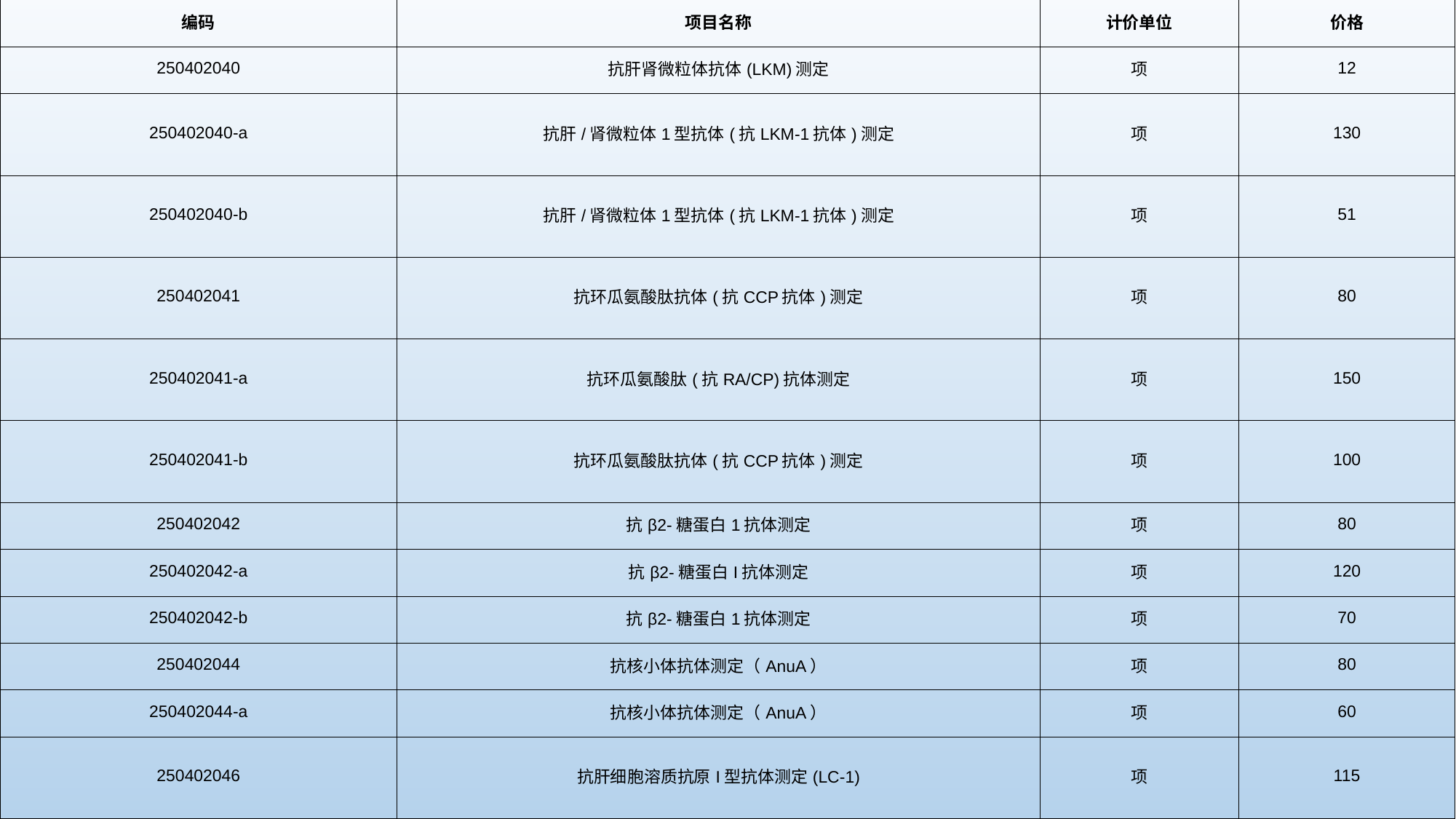

| 编码 | 项目名称 | 计价单位 | 价格 |
| --- | --- | --- | --- |
| 250402040 | 抗肝肾微粒体抗体(LKM)测定 | 项 | 12 |
| 250402040-a | 抗肝/肾微粒体1型抗体(抗LKM-1抗体)测定 | 项 | 130 |
| 250402040-b | 抗肝/肾微粒体1型抗体(抗LKM-1抗体)测定 | 项 | 51 |
| 250402041 | 抗环瓜氨酸肽抗体(抗CCP抗体)测定 | 项 | 80 |
| 250402041-a | 抗环瓜氨酸肽(抗RA/CP)抗体测定 | 项 | 150 |
| 250402041-b | 抗环瓜氨酸肽抗体(抗CCP抗体)测定 | 项 | 100 |
| 250402042 | 抗β2-糖蛋白1抗体测定 | 项 | 80 |
| 250402042-a | 抗β2-糖蛋白I抗体测定 | 项 | 120 |
| 250402042-b | 抗β2-糖蛋白1抗体测定 | 项 | 70 |
| 250402044 | 抗核小体抗体测定（AnuA） | 项 | 80 |
| 250402044-a | 抗核小体抗体测定（AnuA） | 项 | 60 |
| 250402046 | 抗肝细胞溶质抗原I型抗体测定(LC-1) | 项 | 115 |